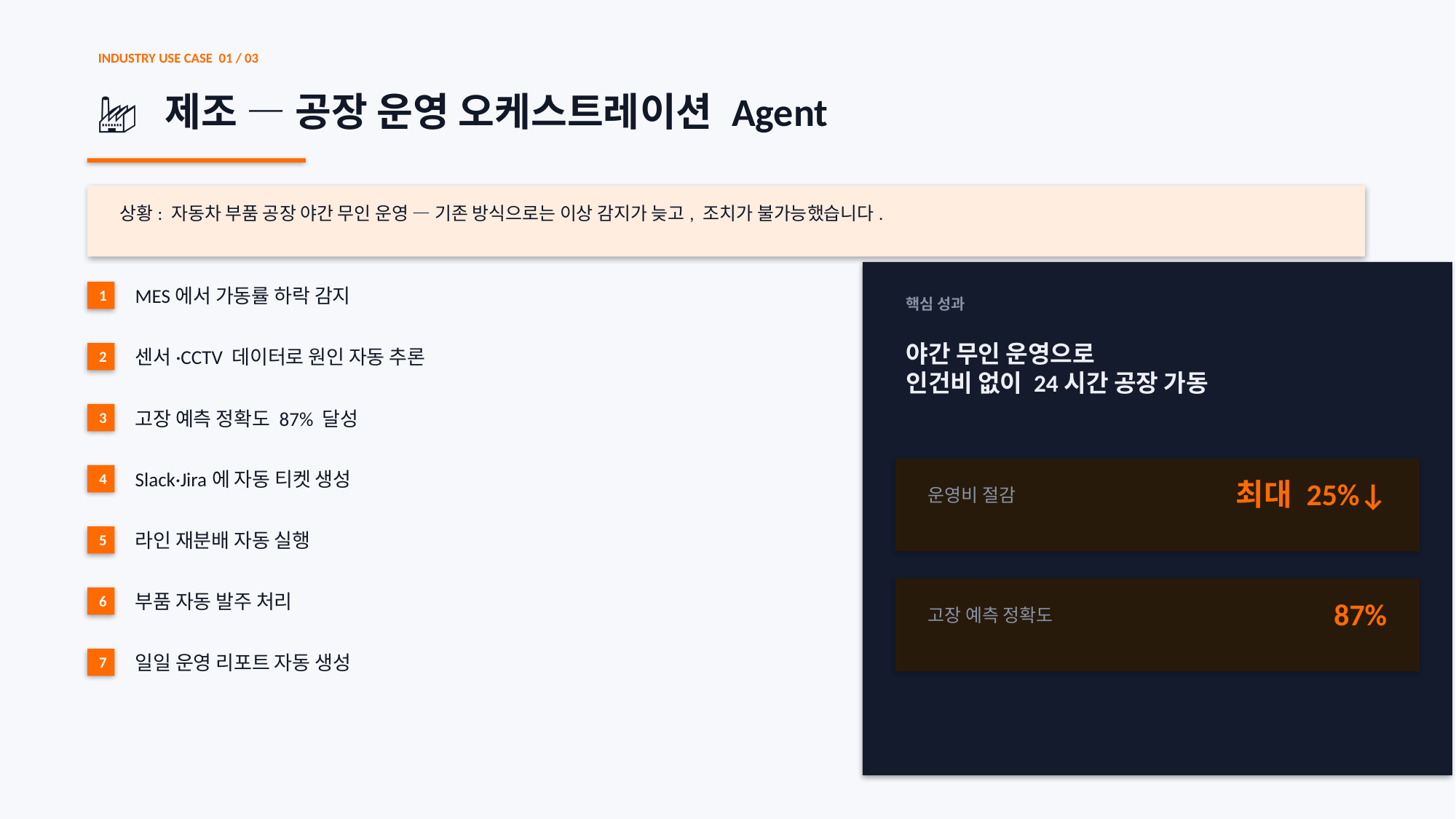

INDUSTRY USE CASE  01 / 03
🏭  제조 — 공장 운영 오케스트레이션 Agent

상황: 자동차 부품 공장 야간 무인 운영 — 기존 방식으로는 이상 감지가 늦고, 조치가 불가능했습니다.

MES에서 가동률 하락 감지
1

핵심 성과
야간 무인 운영으로
인건비 없이 24시간 공장 가동
센서·CCTV 데이터로 원인 자동 추론
2

고장 예측 정확도 87% 달성
3

Slack·Jira에 자동 티켓 생성
4

최대 25%↓
운영비 절감
라인 재분배 자동 실행
5

부품 자동 발주 처리
6

87%
고장 예측 정확도
일일 운영 리포트 자동 생성
7